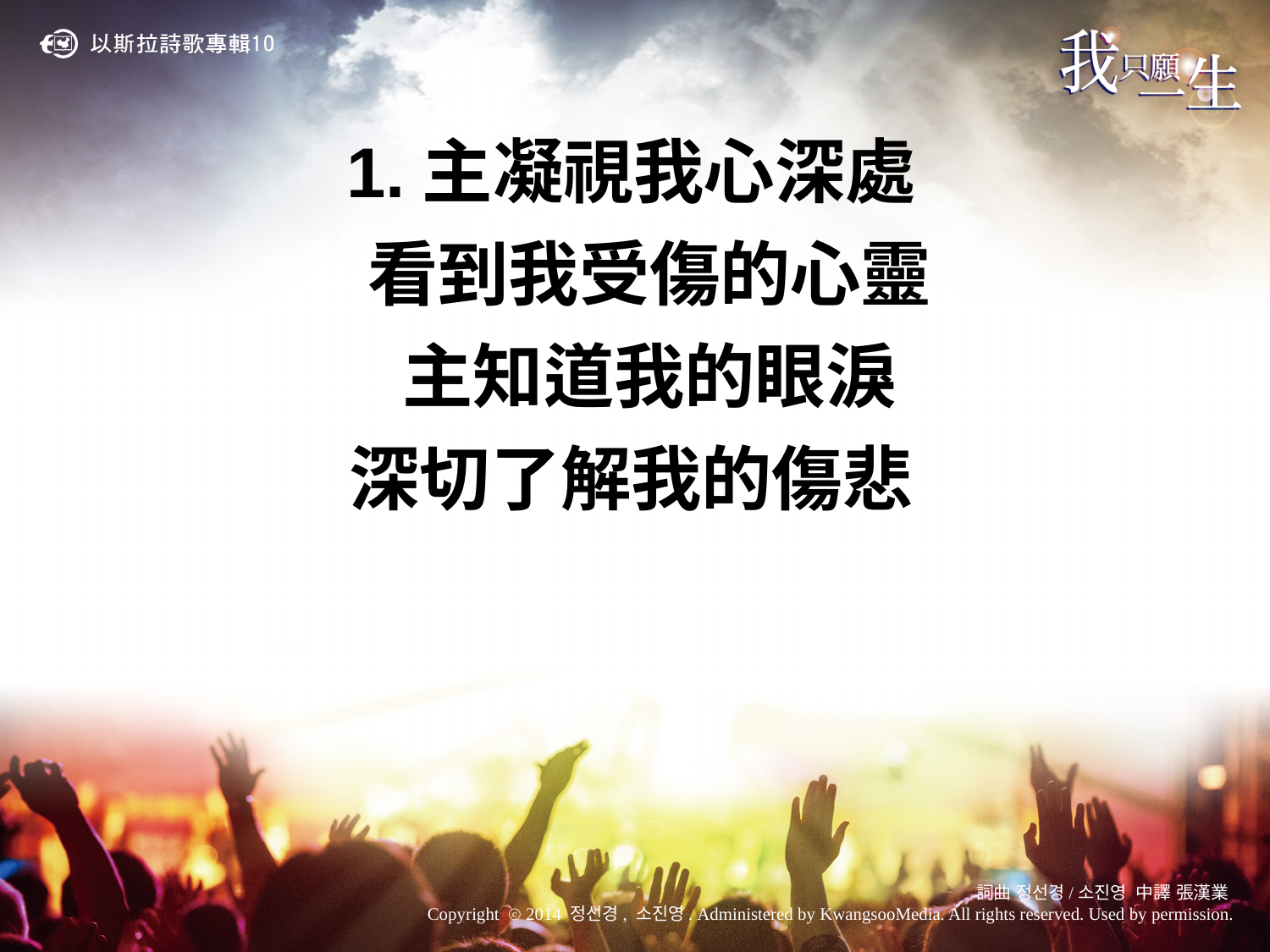

1.主凝視我心深處
 看到我受傷的心靈
 主知道我的眼淚
深切了解我的傷悲
詞曲 정선경/소진영  中譯 張漢業
Copyright  ⓒ 2014 정선경, 소진영. Administered by KwangsooMedia. All rights reserved. Used by permission.